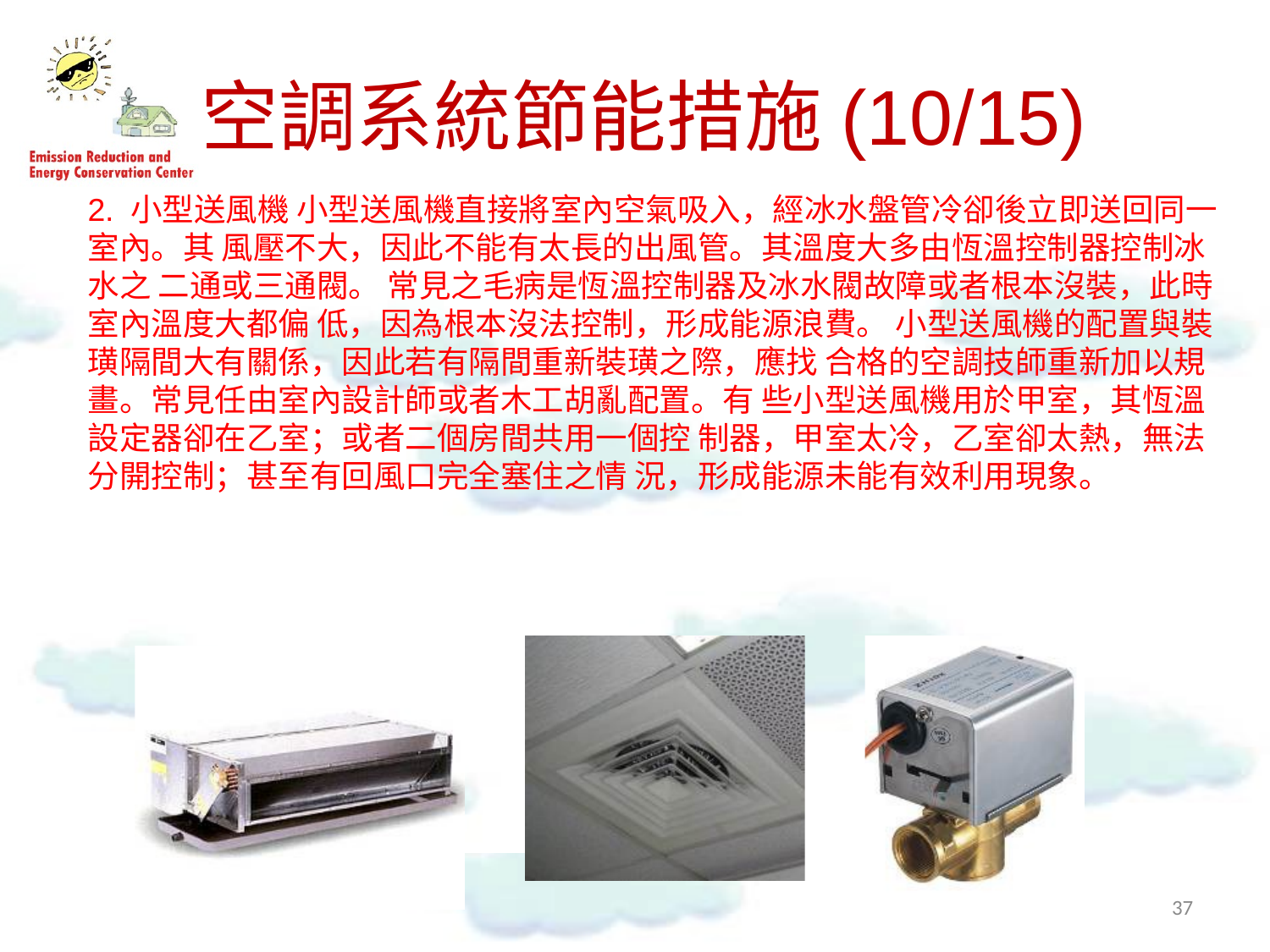

# 空調系統節能措施(10/15)
2. 小型送風機 小型送風機直接將室內空氣吸入，經冰水盤管冷卻後立即送回同一室內。其 風壓不大，因此不能有太長的出風管。其溫度大多由恆溫控制器控制冰水之 二通或三通閥。 常見之毛病是恆溫控制器及冰水閥故障或者根本沒裝，此時室內溫度大都偏 低，因為根本沒法控制，形成能源浪費。 小型送風機的配置與裝璜隔間大有關係，因此若有隔間重新裝璜之際，應找 合格的空調技師重新加以規畫。常見任由室內設計師或者木工胡亂配置。有 些小型送風機用於甲室，其恆溫設定器卻在乙室；或者二個房間共用一個控 制器，甲室太冷，乙室卻太熱，無法分開控制；甚至有回風口完全塞住之情 況，形成能源未能有效利用現象。

37